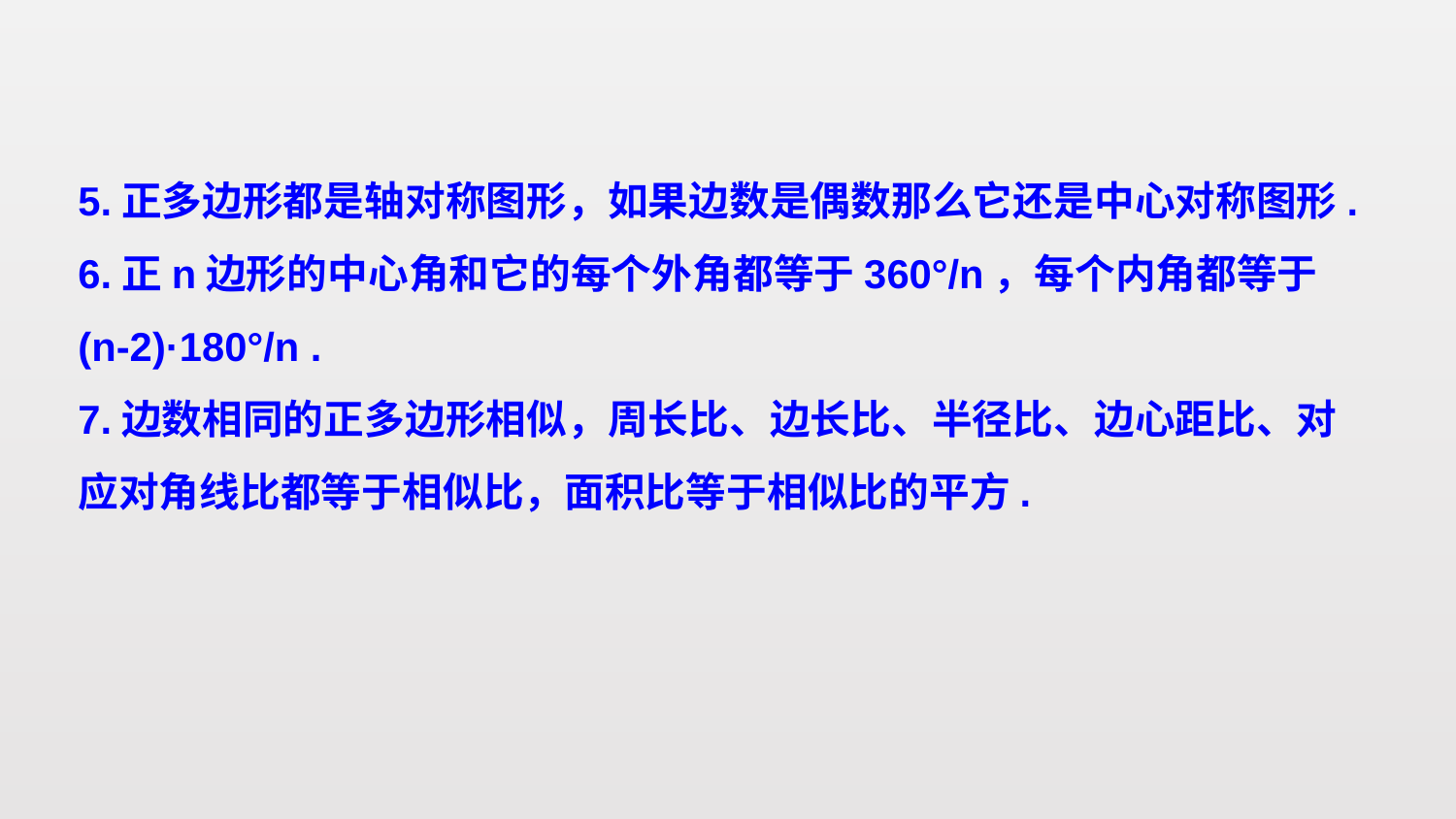

5.正多边形都是轴对称图形，如果边数是偶数那么它还是中心对称图形.
6.正n边形的中心角和它的每个外角都等于360°/n，每个内角都等于(n-2)·180°/n .
7.边数相同的正多边形相似，周长比、边长比、半径比、边心距比、对应对角线比都等于相似比，面积比等于相似比的平方.